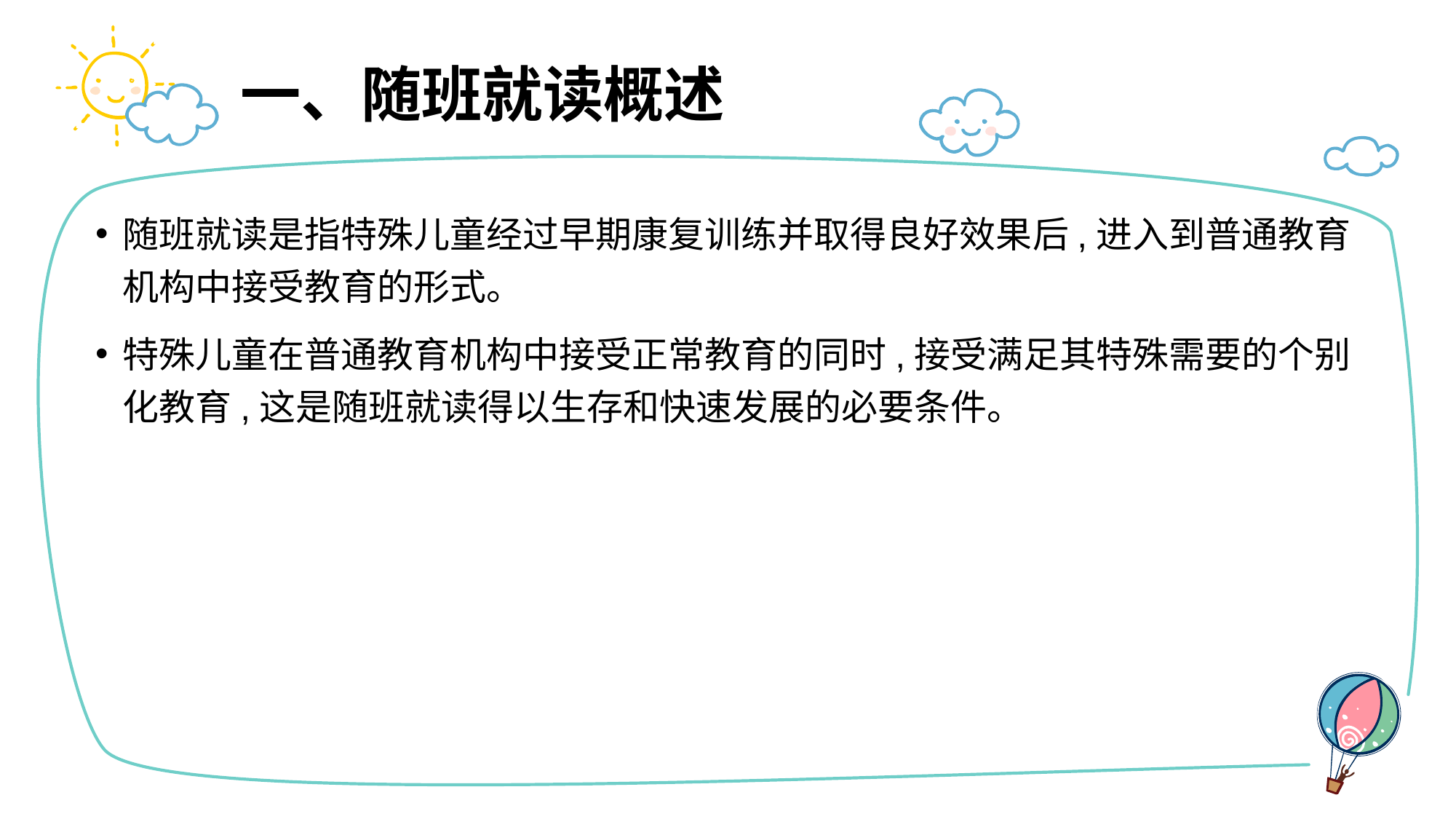

# 一、随班就读概述
随班就读是指特殊儿童经过早期康复训练并取得良好效果后,进入到普通教育机构中接受教育的形式。
特殊儿童在普通教育机构中接受正常教育的同时,接受满足其特殊需要的个别化教育,这是随班就读得以生存和快速发展的必要条件。